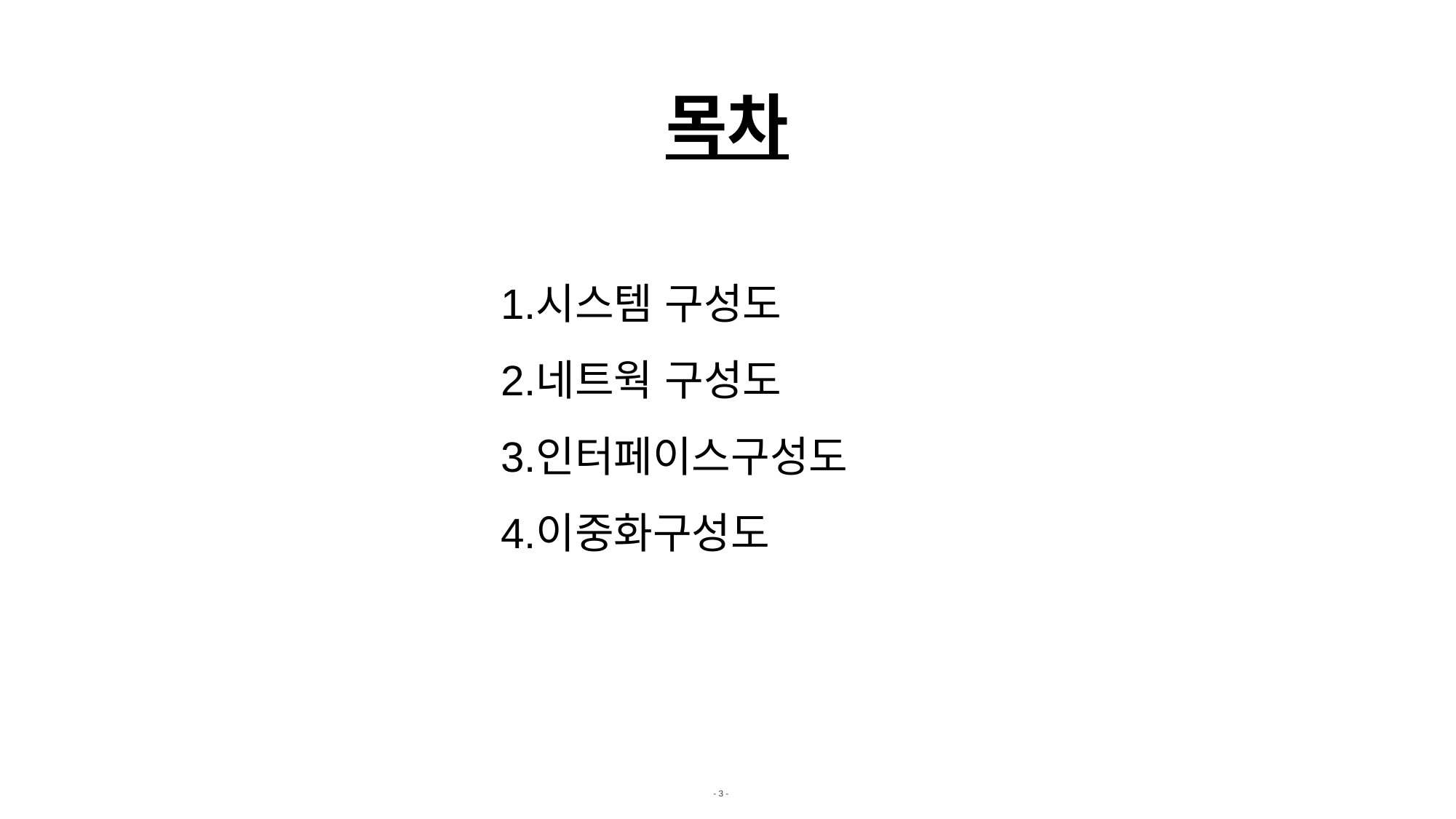

목차
시스템 구성도
네트웍 구성도
인터페이스구성도
이중화구성도